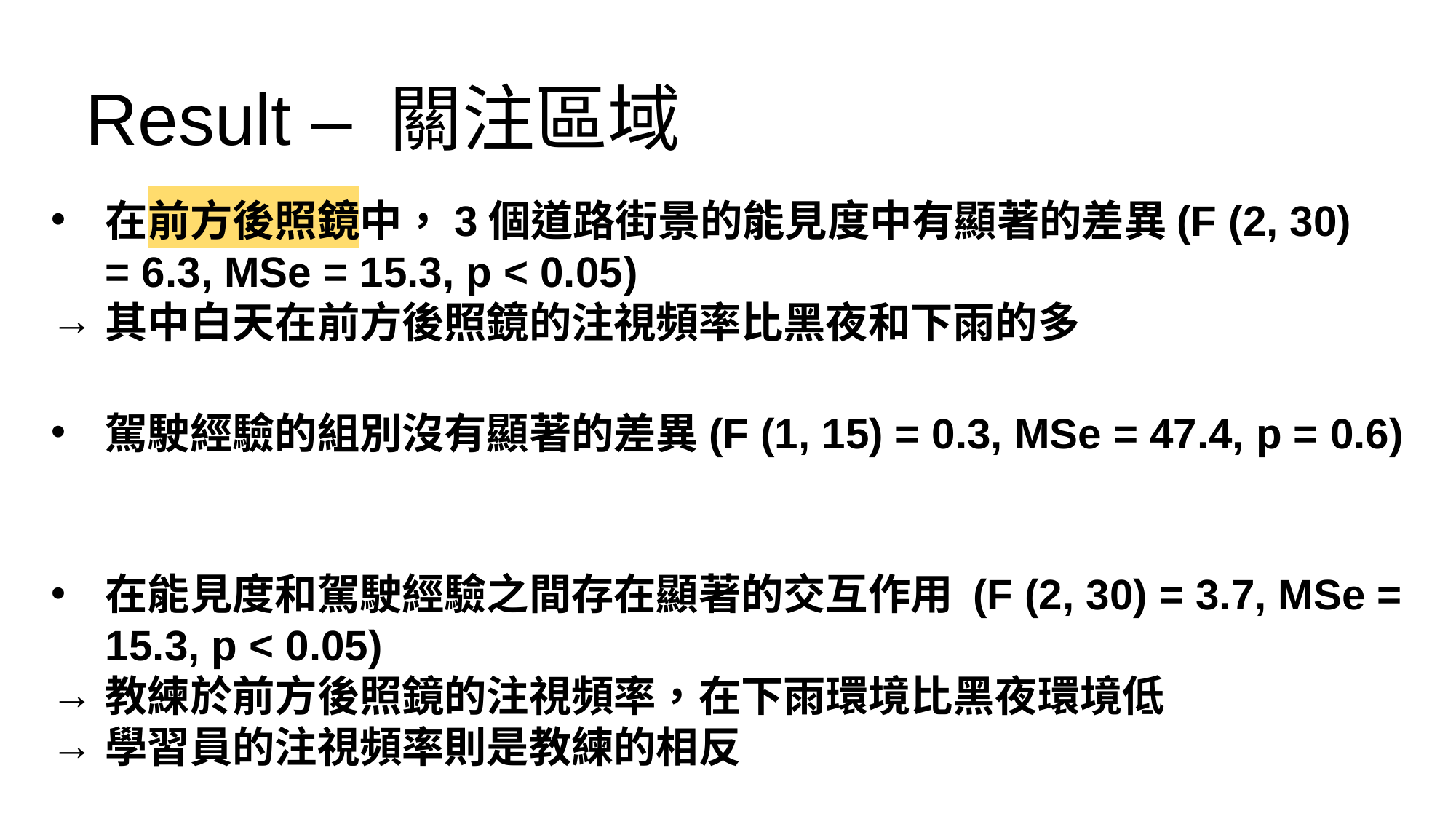

Result – 關注區域
在前方後照鏡中，3個道路街景的能見度中有顯著的差異(F (2, 30) = 6.3, MSe = 15.3, p < 0.05)
其中白天在前方後照鏡的注視頻率比黑夜和下雨的多
駕駛經驗的組別沒有顯著的差異(F (1, 15) = 0.3, MSe = 47.4, p = 0.6)
在能見度和駕駛經驗之間存在顯著的交互作用 (F (2, 30) = 3.7, MSe = 15.3, p < 0.05)
教練於前方後照鏡的注視頻率，在下雨環境比黑夜環境低
學習員的注視頻率則是教練的相反